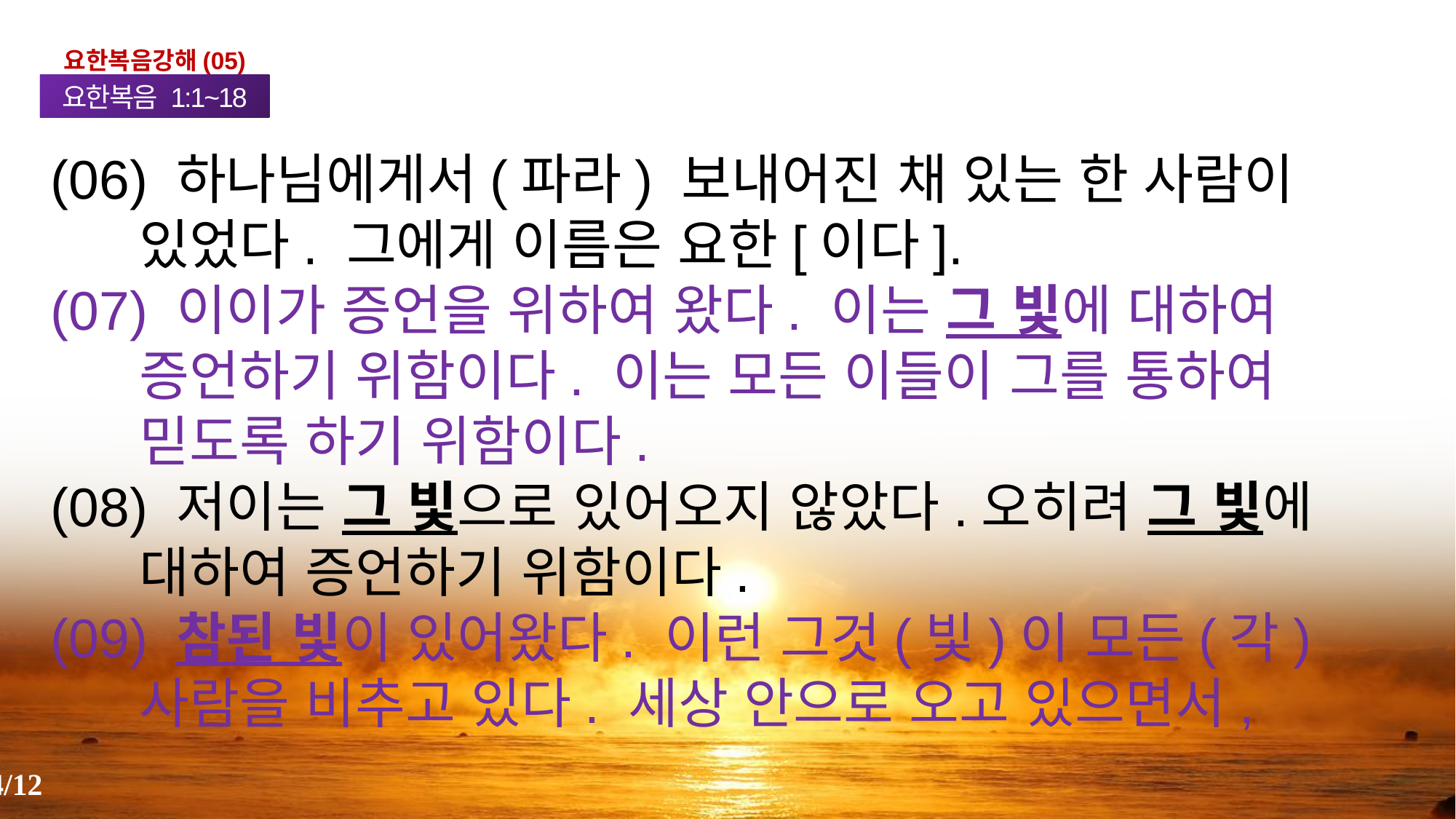

요한복음강해(05)
요한복음 1:1~18

(06) 하나님에게서(파라) 보내어진 채 있는 한 사람이 있었다. 그에게 이름은 요한[이다].
(07) 이이가 증언을 위하여 왔다. 이는 그 빛에 대하여 증언하기 위함이다. 이는 모든 이들이 그를 통하여 믿도록 하기 위함이다.
(08) 저이는 그 빛으로 있어오지 않았다.오히려 그 빛에 대하여 증언하기 위함이다.
(09) 참된 빛이 있어왔다. 이런 그것(빛)이 모든(각) 사람을 비추고 있다. 세상 안으로 오고 있으면서,